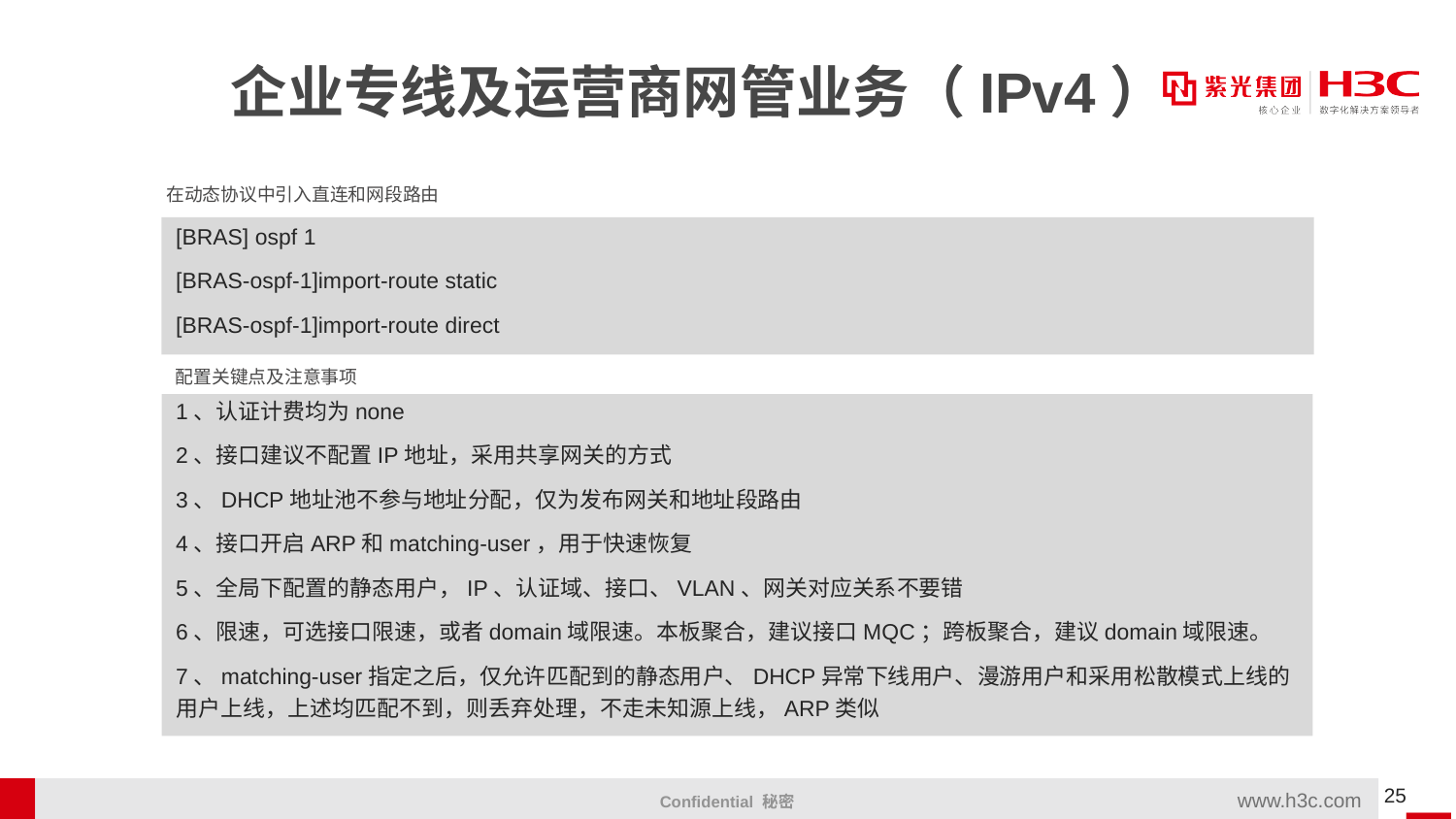

# 企业专线及运营商网管业务（IPv4）
在动态协议中引入直连和网段路由
[BRAS] ospf 1
[BRAS-ospf-1]import-route static
[BRAS-ospf-1]import-route direct
配置关键点及注意事项
1、认证计费均为none
2、接口建议不配置IP地址，采用共享网关的方式
3、DHCP地址池不参与地址分配，仅为发布网关和地址段路由
4、接口开启ARP和matching-user，用于快速恢复
5、全局下配置的静态用户，IP、认证域、接口、VLAN、网关对应关系不要错
6、限速，可选接口限速，或者domain域限速。本板聚合，建议接口MQC；跨板聚合，建议domain域限速。
7、matching-user指定之后，仅允许匹配到的静态用户、DHCP异常下线用户、漫游用户和采用松散模式上线的用户上线，上述均匹配不到，则丢弃处理，不走未知源上线，ARP类似